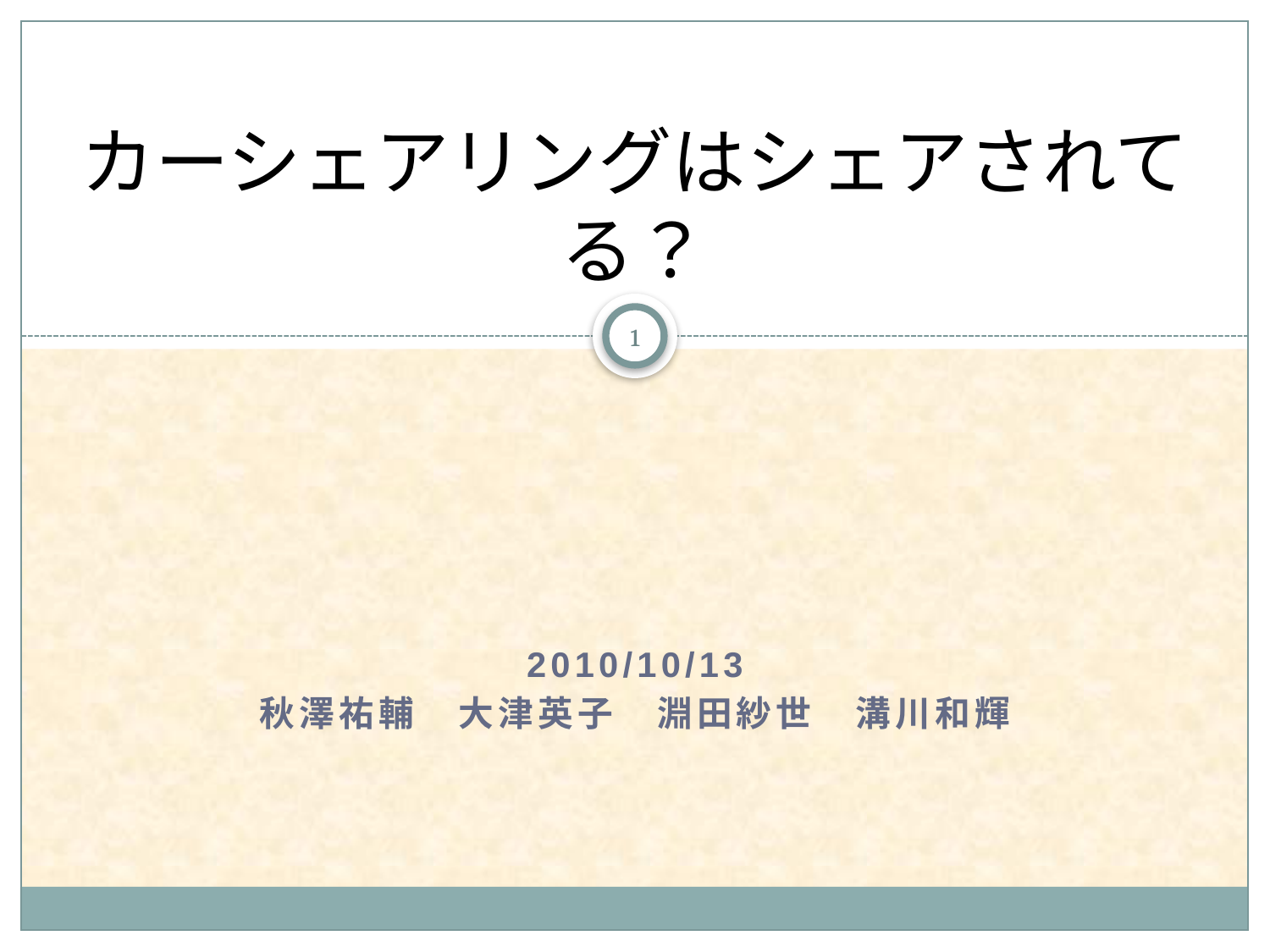

# カーシェアリングはシェアされてる？
1
2010/10/13
秋澤祐輔　大津英子　淵田紗世　溝川和輝